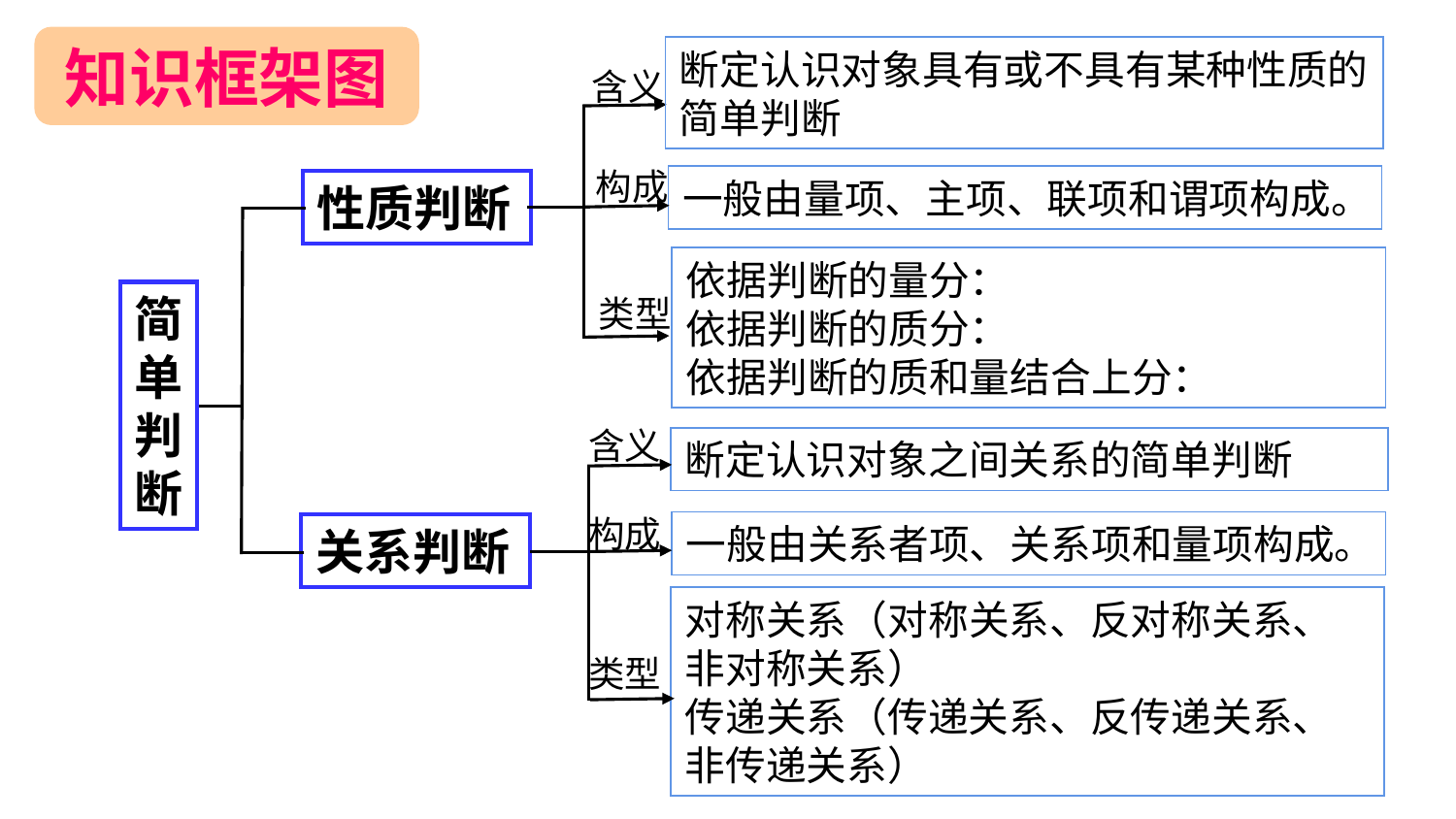

知识框架图
断定认识对象具有或不具有某种性质的简单判断
含义
构成
一般由量项、主项、联项和谓项构成。
性质判断
依据判断的量分：
依据判断的质分：
依据判断的质和量结合上分：
简单判断
类型
含义
断定认识对象之间关系的简单判断
构成
一般由关系者项、关系项和量项构成。
关系判断
对称关系（对称关系、反对称关系、非对称关系）
传递关系（传递关系、反传递关系、非传递关系）
类型